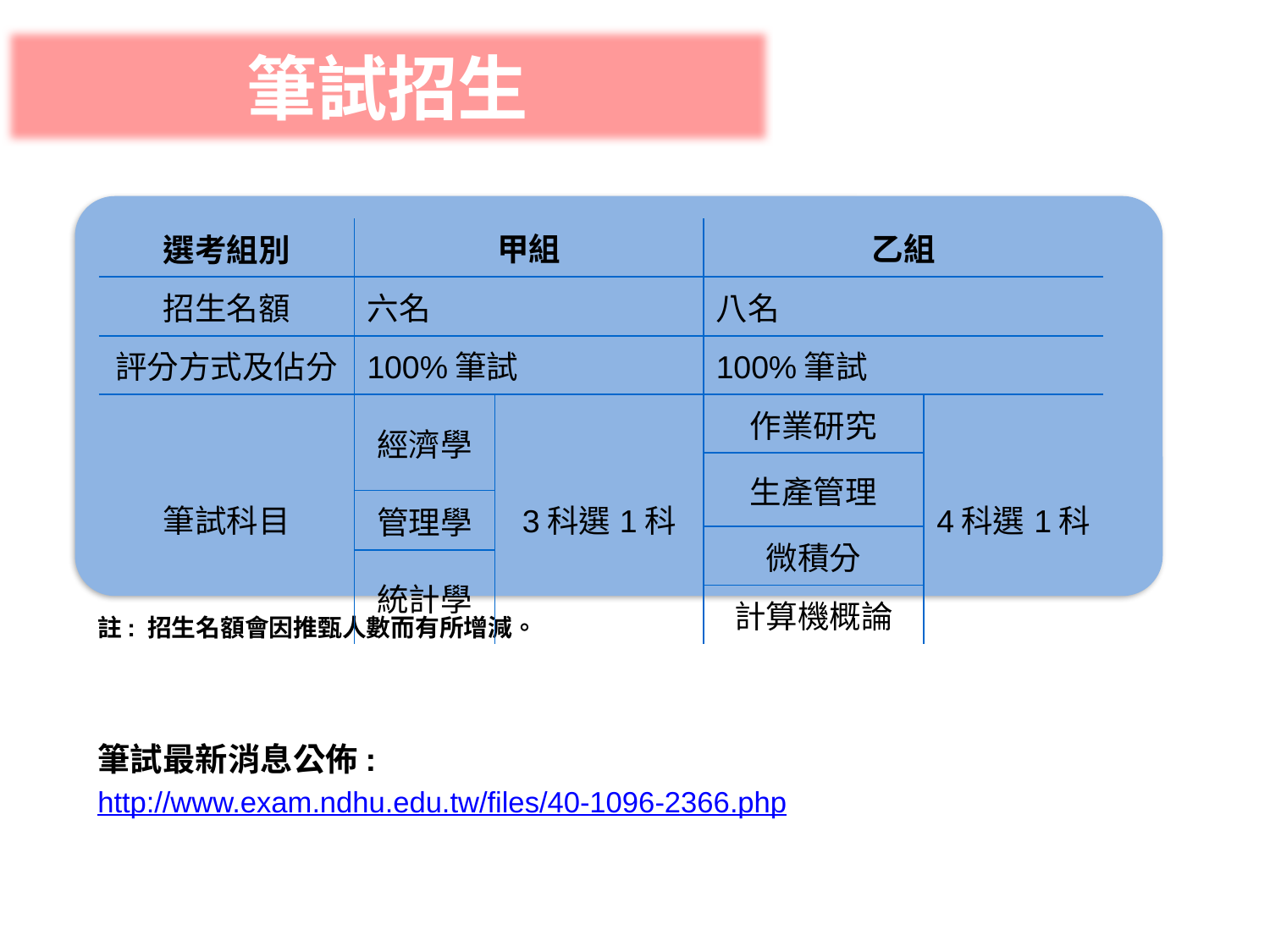

筆試招生

| 選考組別 | 甲組 |  | 乙組 |  |
| --- | --- | --- | --- | --- |
| 招生名額 | 六名 |  | 八名 |  |
| 評分方式及佔分 | 100%筆試 |  | 100%筆試 |  |
| 筆試科目 | 經濟學 | 3科選1科 | 作業研究 | 4科選1科 |
|  |  |  | 生產管理 |  |
|  | 管理學 |  |  |  |
|  |  |  | 微積分 |  |
|  | 統計學 |  |  |  |
|  |  |  | 計算機概論 |  |
註: 招生名額會因推甄人數而有所增減。

筆試最新消息公佈:
http://www.exam.ndhu.edu.tw/files/40-1096-2366.php